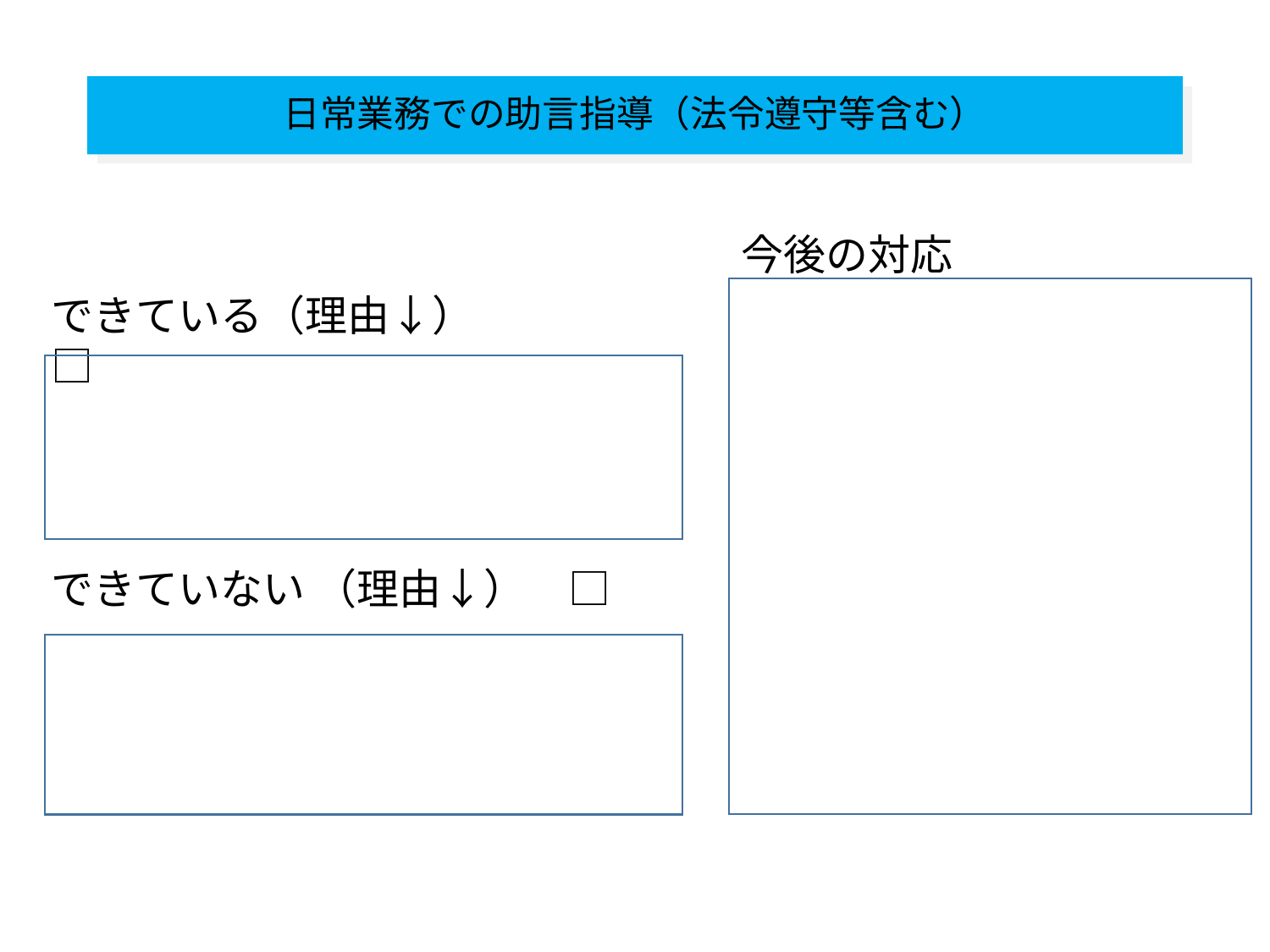

# 日常業務での助言指導（法令遵守等含む）
今後の対応

できている（理由↓）　　□

できていない （理由↓）　□